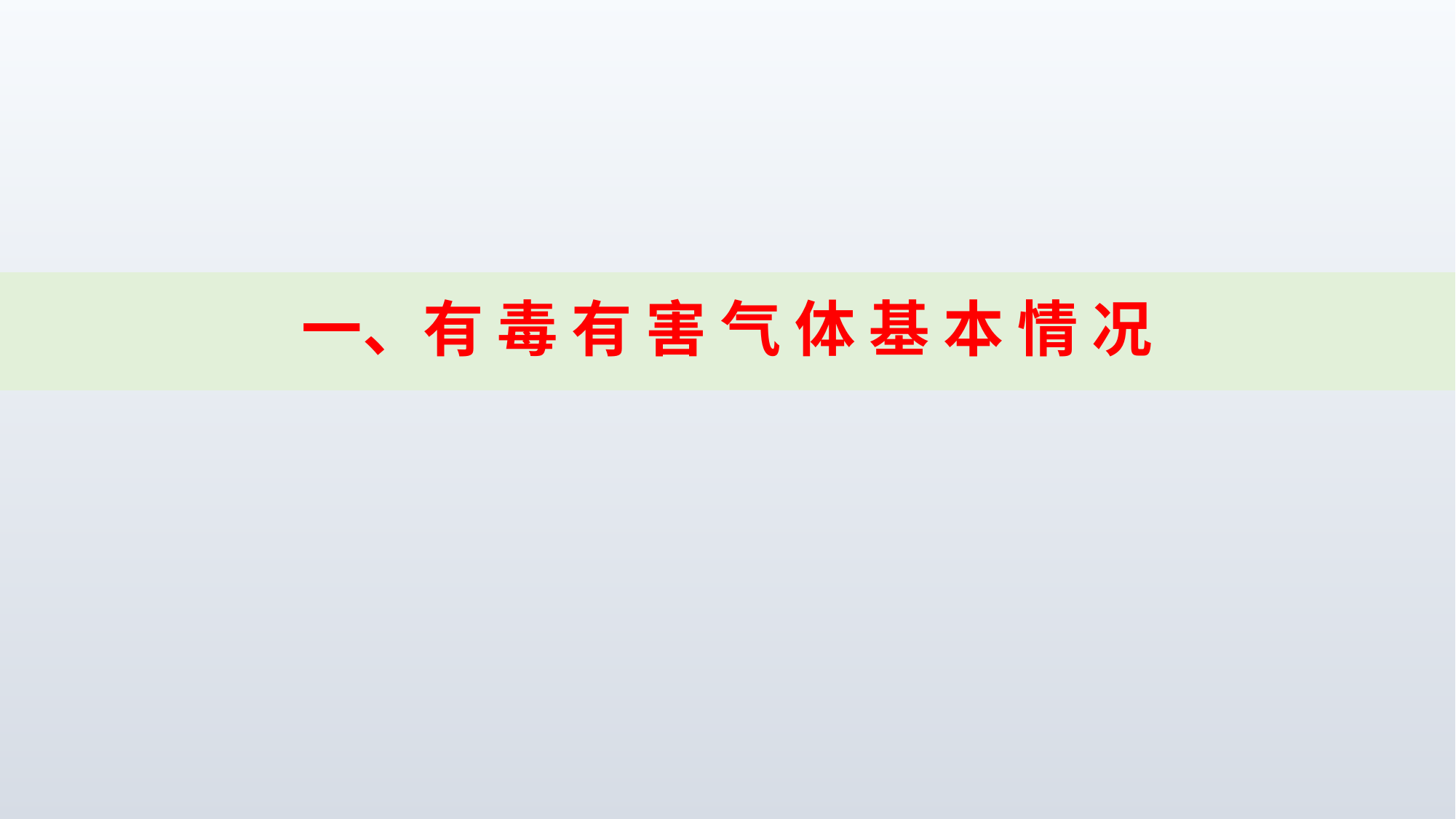

# 一、有 毒 有 害 气 体 基 本 情 况